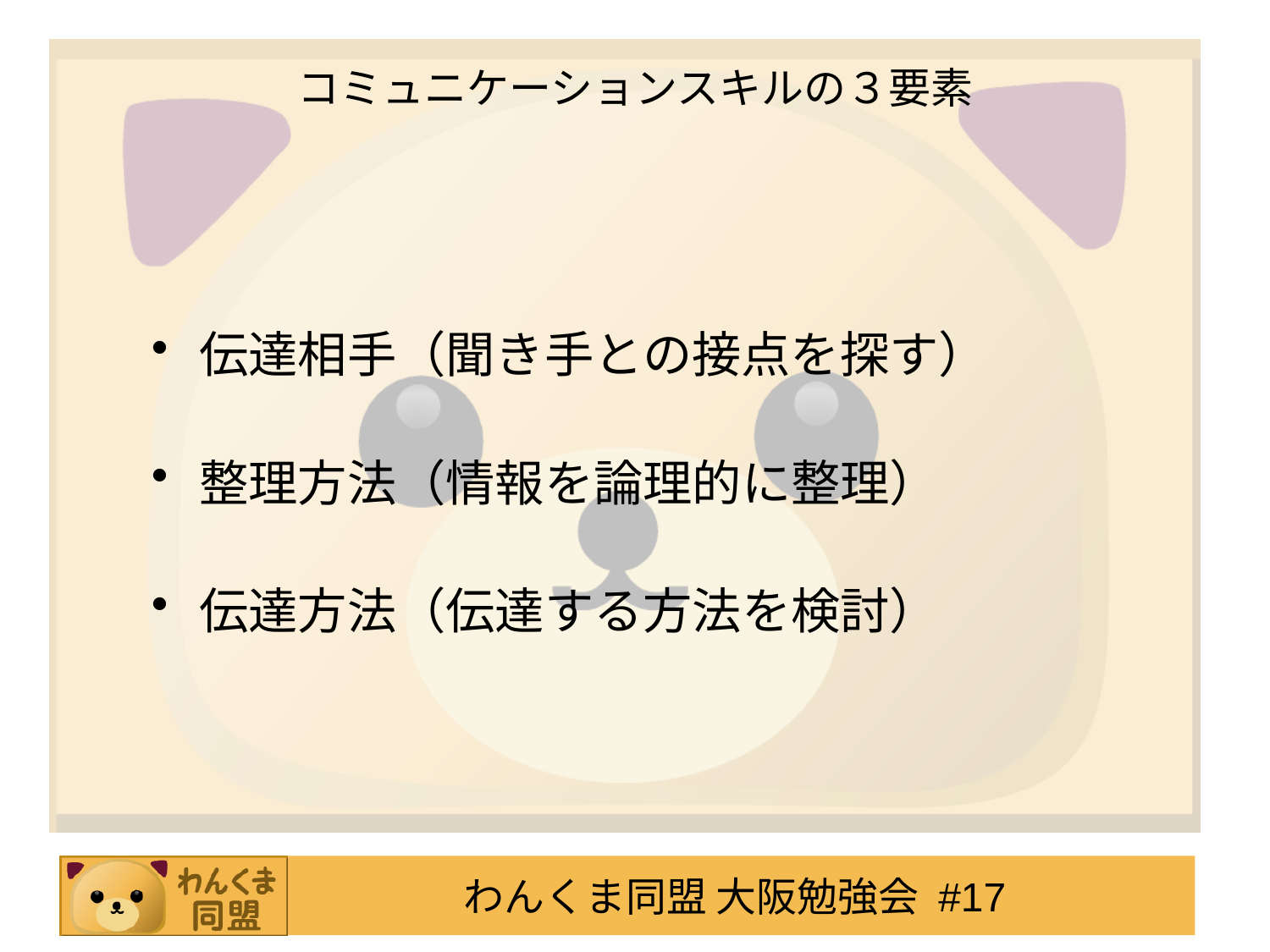

# コミュニケーションスキルの３要素
伝達相手（聞き手との接点を探す）
整理方法（情報を論理的に整理）
伝達方法（伝達する方法を検討）